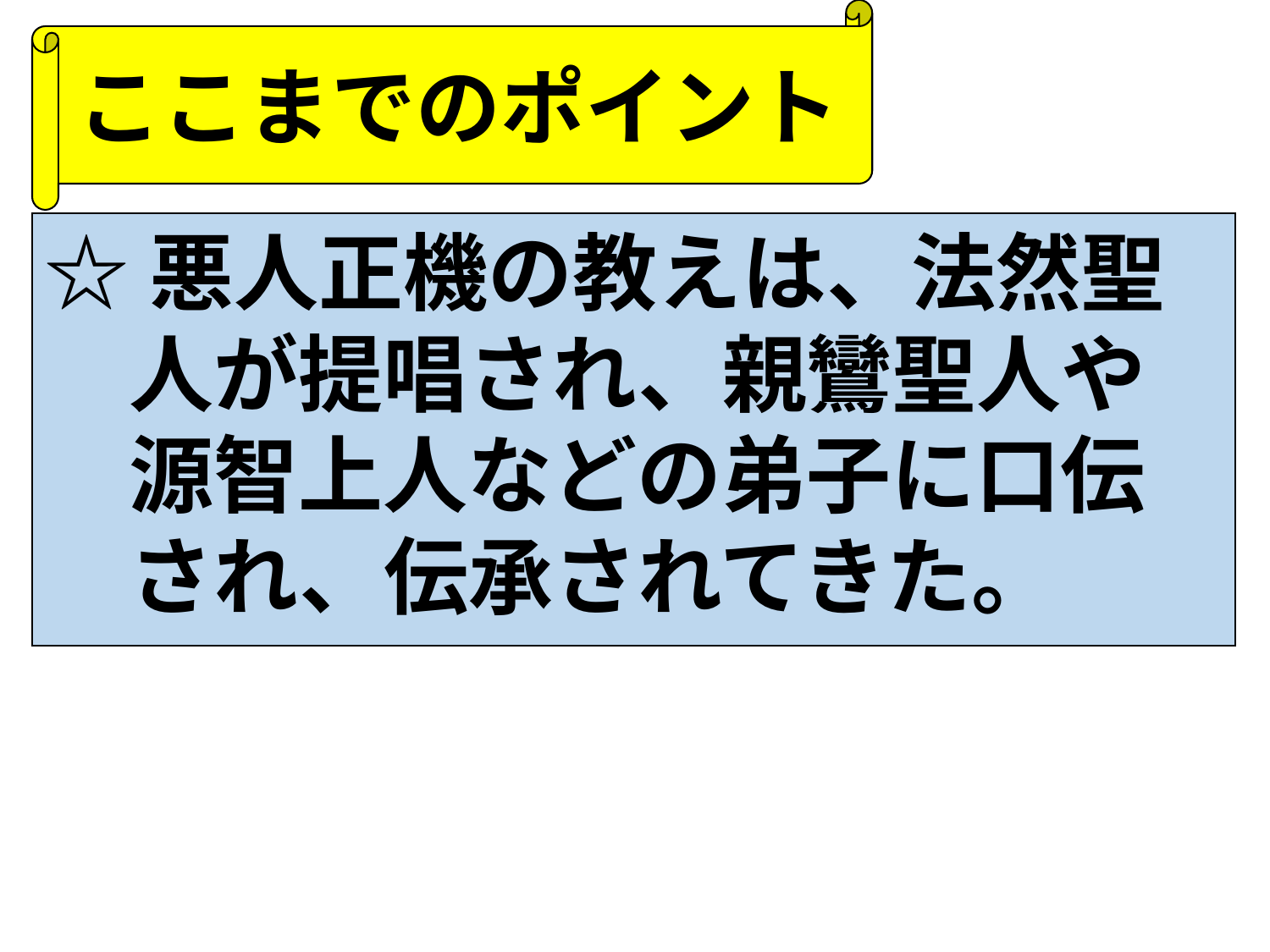

ここまでのポイント
☆悪人正機の教えは、法然聖
　人が提唱され、親鸞聖人や
　源智上人などの弟子に口伝
　され、伝承されてきた。